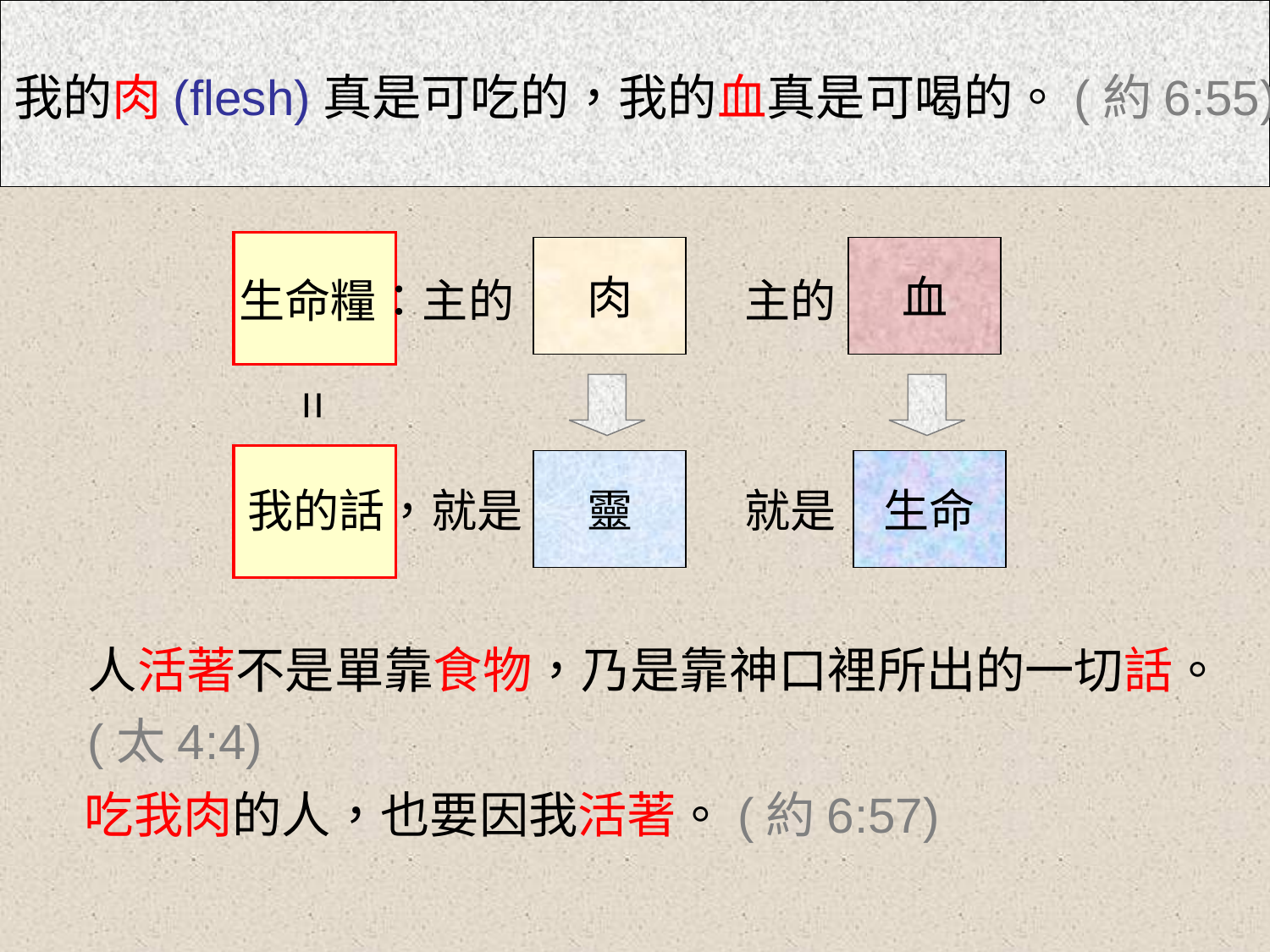

我的肉(flesh)真是可吃的，我的血真是可喝的。(約6:55)

肉
血
生命糧：主的
主的

=

靈
生命
我的話，就是
就是

人活著不是單靠食物，乃是靠神口裡所出的一切話。(太4:4)
吃我肉的人，也要因我活著。(約6:57)